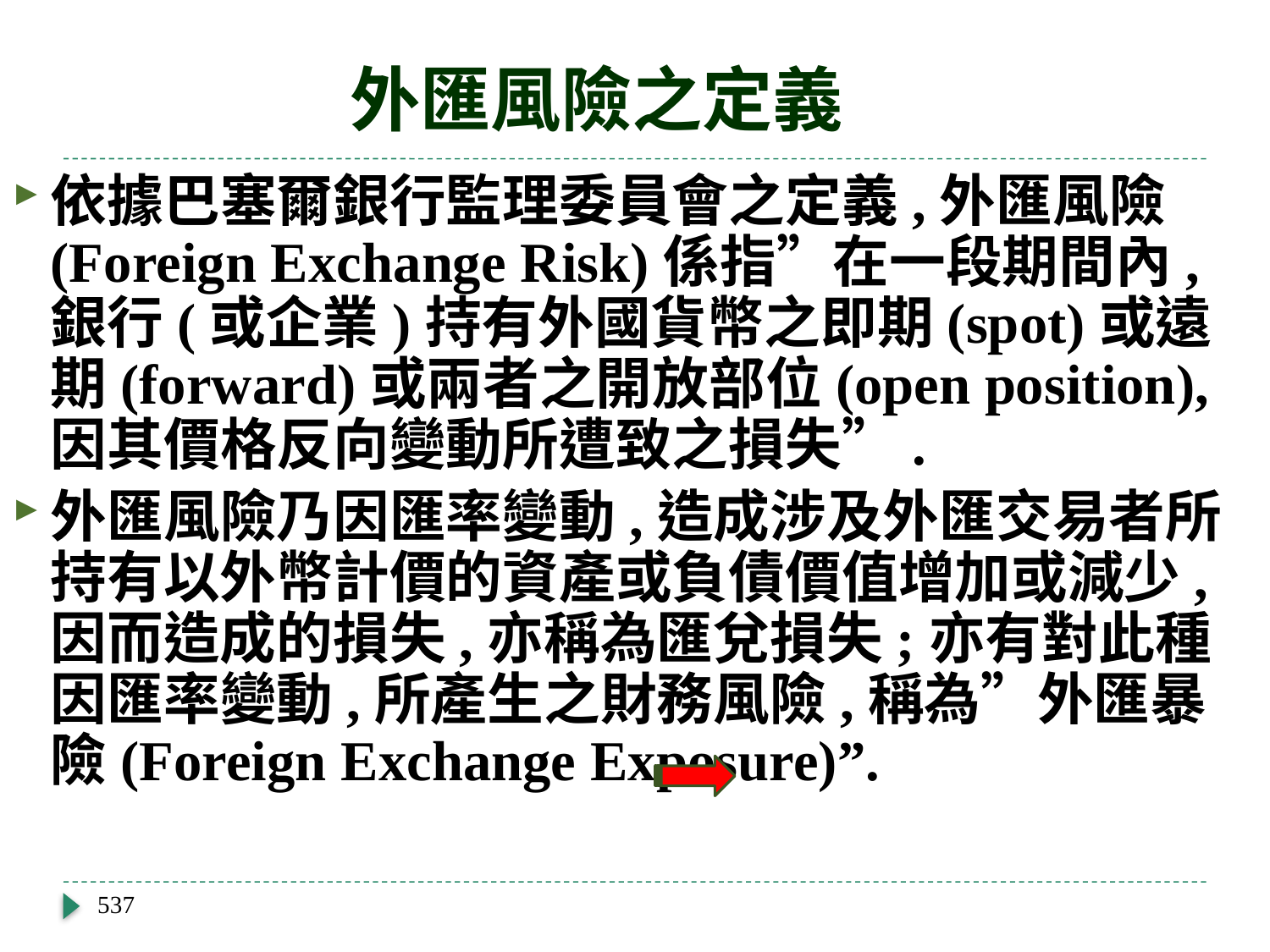

# 外匯風險之定義
依據巴塞爾銀行監理委員會之定義,外匯風險(Foreign Exchange Risk)係指”在一段期間內,銀行(或企業)持有外國貨幣之即期(spot)或遠期(forward)或兩者之開放部位(open position),因其價格反向變動所遭致之損失”.
外匯風險乃因匯率變動,造成涉及外匯交易者所持有以外幣計價的資產或負債價值增加或減少,因而造成的損失,亦稱為匯兌損失;亦有對此種因匯率變動,所產生之財務風險,稱為”外匯暴險(Foreign Exchange Exposure)”.

537